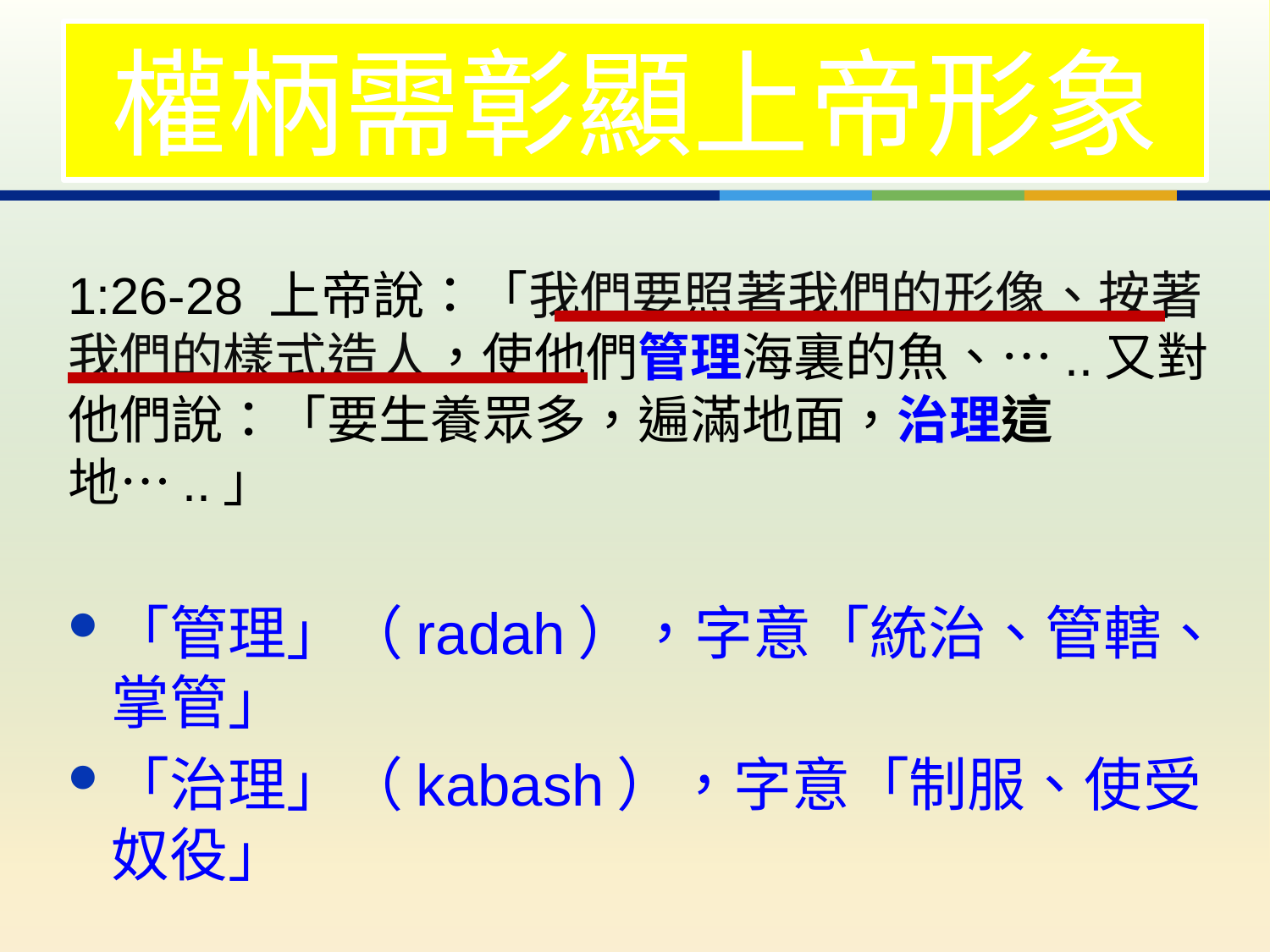

# 權柄需彰顯上帝形象
1:26-28 上帝說：「我們要照著我們的形像、按著我們的樣式造人，使他們管理海裏的魚、…..又對他們說：「要生養眾多，遍滿地面，治理這地…..」

「管理」（radah），字意「統治、管轄、掌管」
「治理」（kabash），字意「制服、使受奴役」